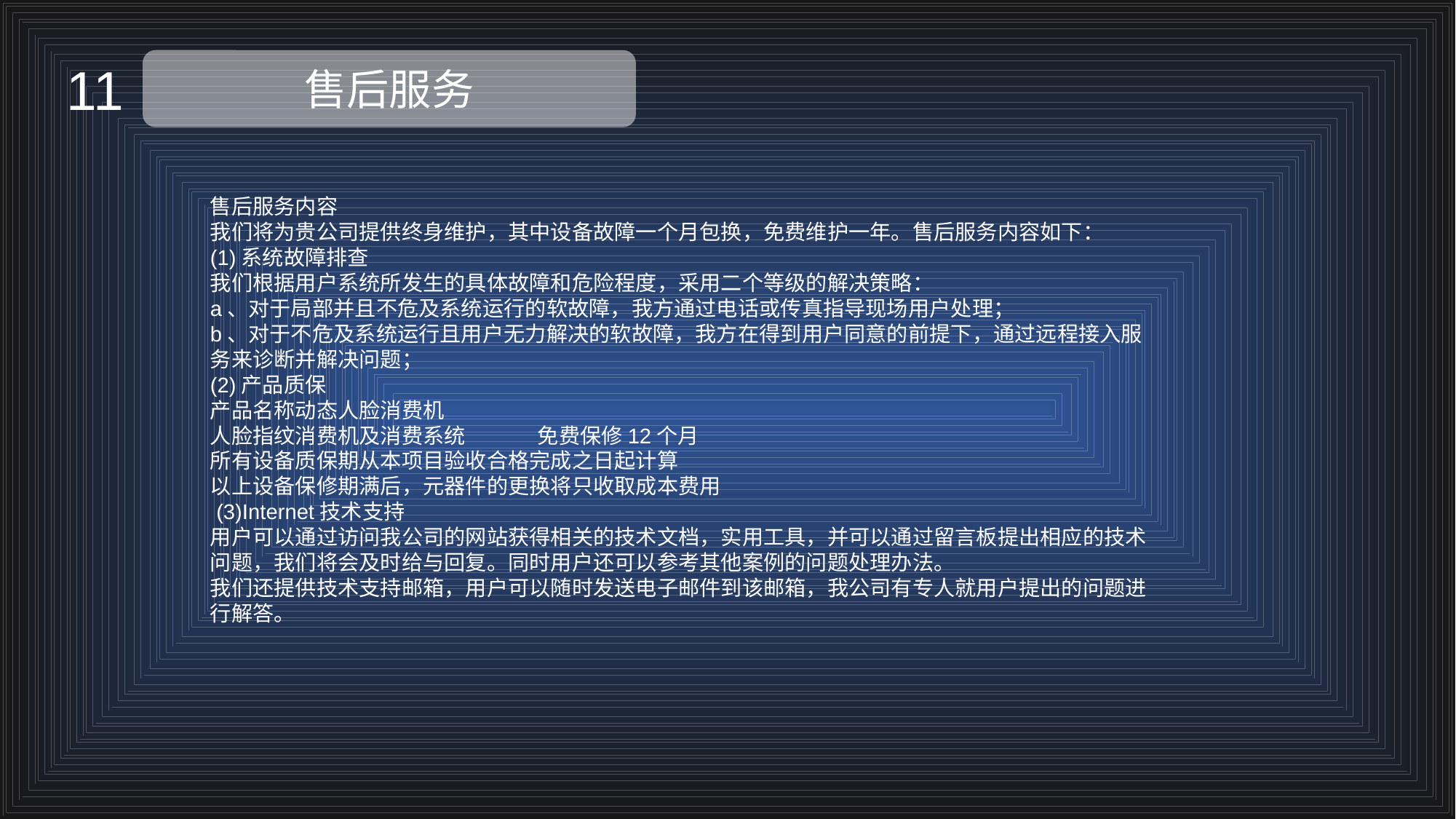

11
售后服务
售后服务内容
我们将为贵公司提供终身维护，其中设备故障一个月包换，免费维护一年。售后服务内容如下：
(1)系统故障排查
我们根据用户系统所发生的具体故障和危险程度，采用二个等级的解决策略：
a、对于局部并且不危及系统运行的软故障，我方通过电话或传真指导现场用户处理；
b、对于不危及系统运行且用户无力解决的软故障，我方在得到用户同意的前提下，通过远程接入服务来诊断并解决问题；
(2)产品质保
产品名称动态人脸消费机
人脸指纹消费机及消费系统	免费保修12个月
所有设备质保期从本项目验收合格完成之日起计算
以上设备保修期满后，元器件的更换将只收取成本费用
 (3)Internet技术支持
用户可以通过访问我公司的网站获得相关的技术文档，实用工具，并可以通过留言板提出相应的技术问题，我们将会及时给与回复。同时用户还可以参考其他案例的问题处理办法。
我们还提供技术支持邮箱，用户可以随时发送电子邮件到该邮箱，我公司有专人就用户提出的问题进行解答。